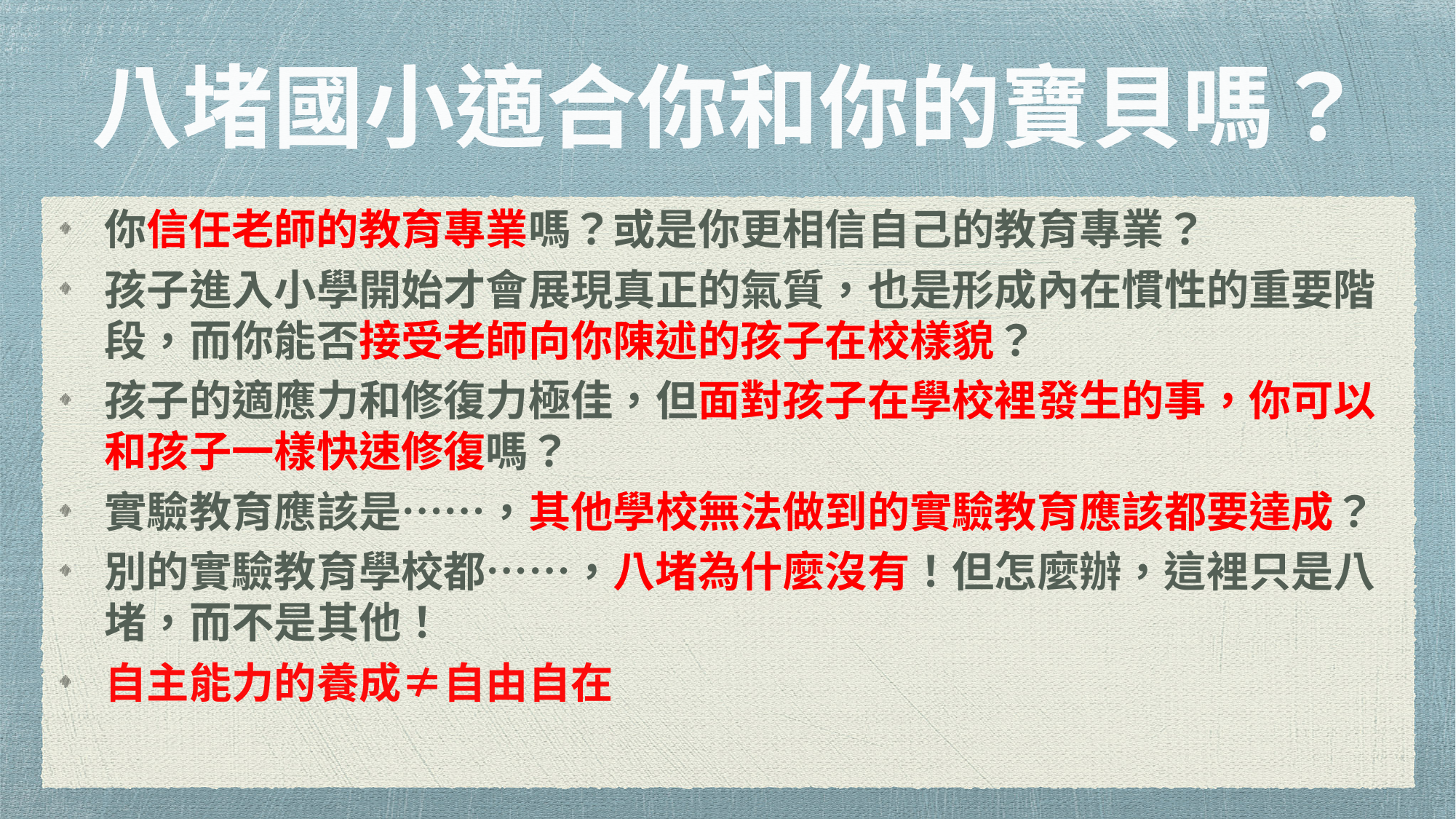

# 八堵國小適合你和你的寶貝嗎？
你信任老師的教育專業嗎？或是你更相信自己的教育專業？
孩子進入小學開始才會展現真正的氣質，也是形成內在慣性的重要階段，而你能否接受老師向你陳述的孩子在校樣貌？
孩子的適應力和修復力極佳，但面對孩子在學校裡發生的事，你可以和孩子一樣快速修復嗎？
實驗教育應該是……，其他學校無法做到的實驗教育應該都要達成？
別的實驗教育學校都……，八堵為什麼沒有！但怎麼辦，這裡只是八堵，而不是其他！
自主能力的養成≠自由自在